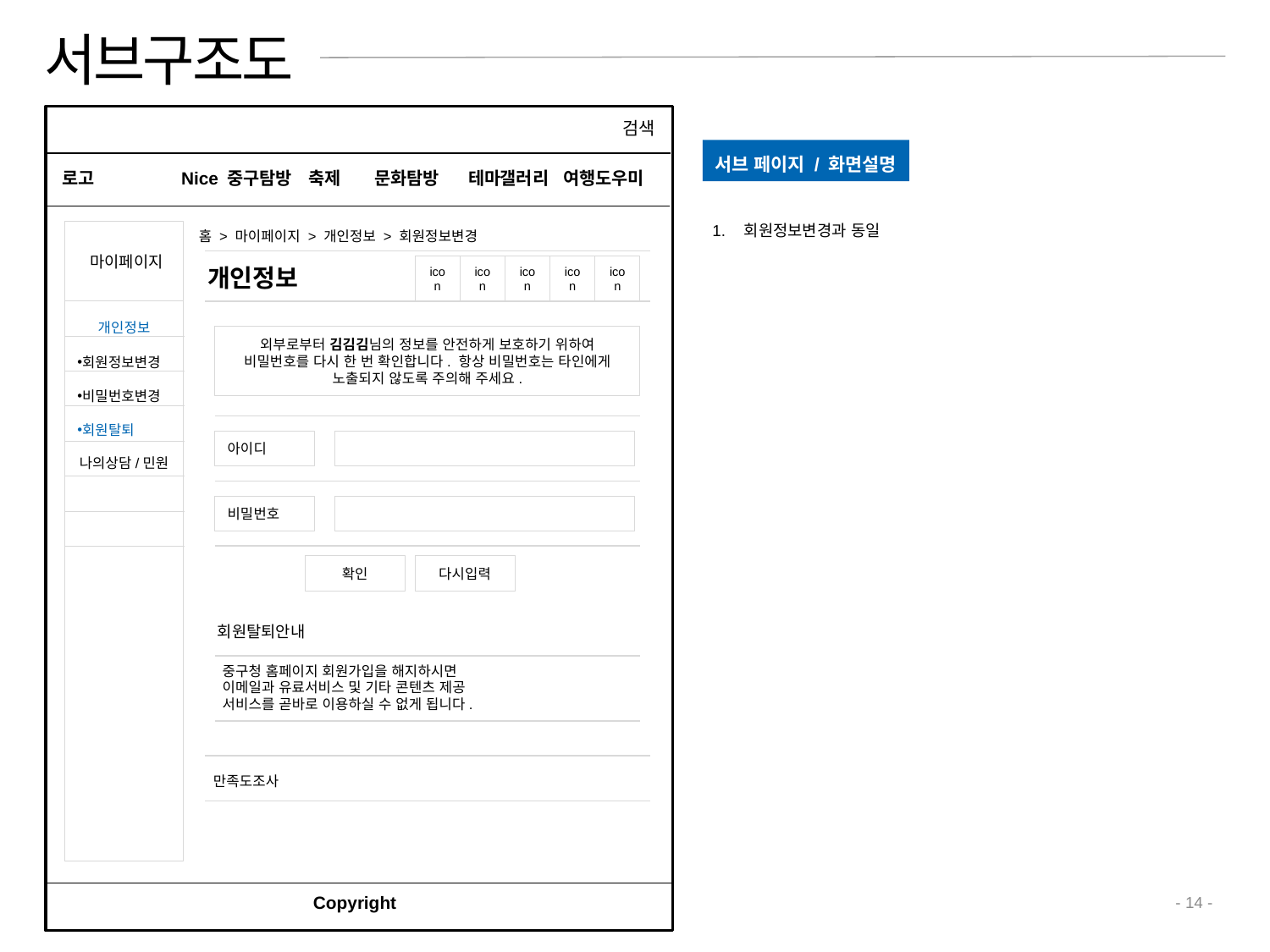

# 서브구조도
ㄷ
검색
서브 페이지 / 화면설명

로고
Nice 중구탐방	축제       문화탐방      테마갤러리   여행도우미
회원정보변경과 동일

마이페이지
홈 > 마이페이지 > 개인정보 > 회원정보변경
개인정보
icon
icon
icon
icon
icon
개인정보

나의상담/민원

외부로부터 김김김님의 정보를 안전하게 보호하기 위하여 비밀번호를 다시 한 번 확인합니다. 항상 비밀번호는 타인에게 노출되지 않도록 주의해 주세요.
회원정보변경
비밀번호변경
회원탈퇴
아이디

비밀번호

확인
다시입력
회원탈퇴안내
중구청 홈페이지 회원가입을 해지하시면
이메일과 유료서비스 및 기타 콘텐츠 제공
서비스를 곧바로 이용하실 수 없게 됩니다.
만족도조사
Copyright